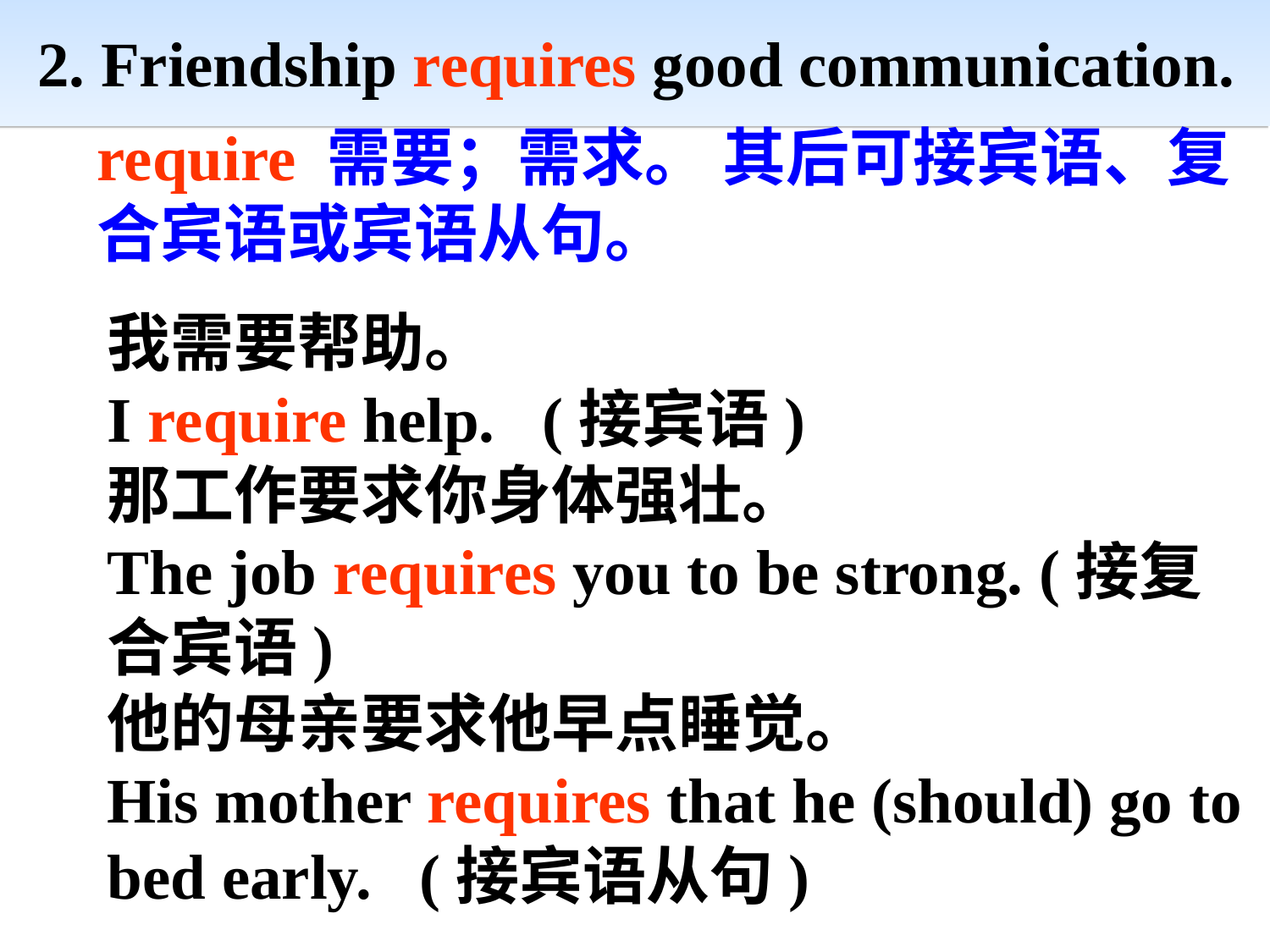

2. Friendship requires good communication.
require 需要；需求。 其后可接宾语、复合宾语或宾语从句。
我需要帮助。
I require help.   (接宾语)
那工作要求你身体强壮。
The job requires you to be strong. (接复合宾语)
他的母亲要求他早点睡觉。
His mother requires that he (should) go to bed early.   (接宾语从句)